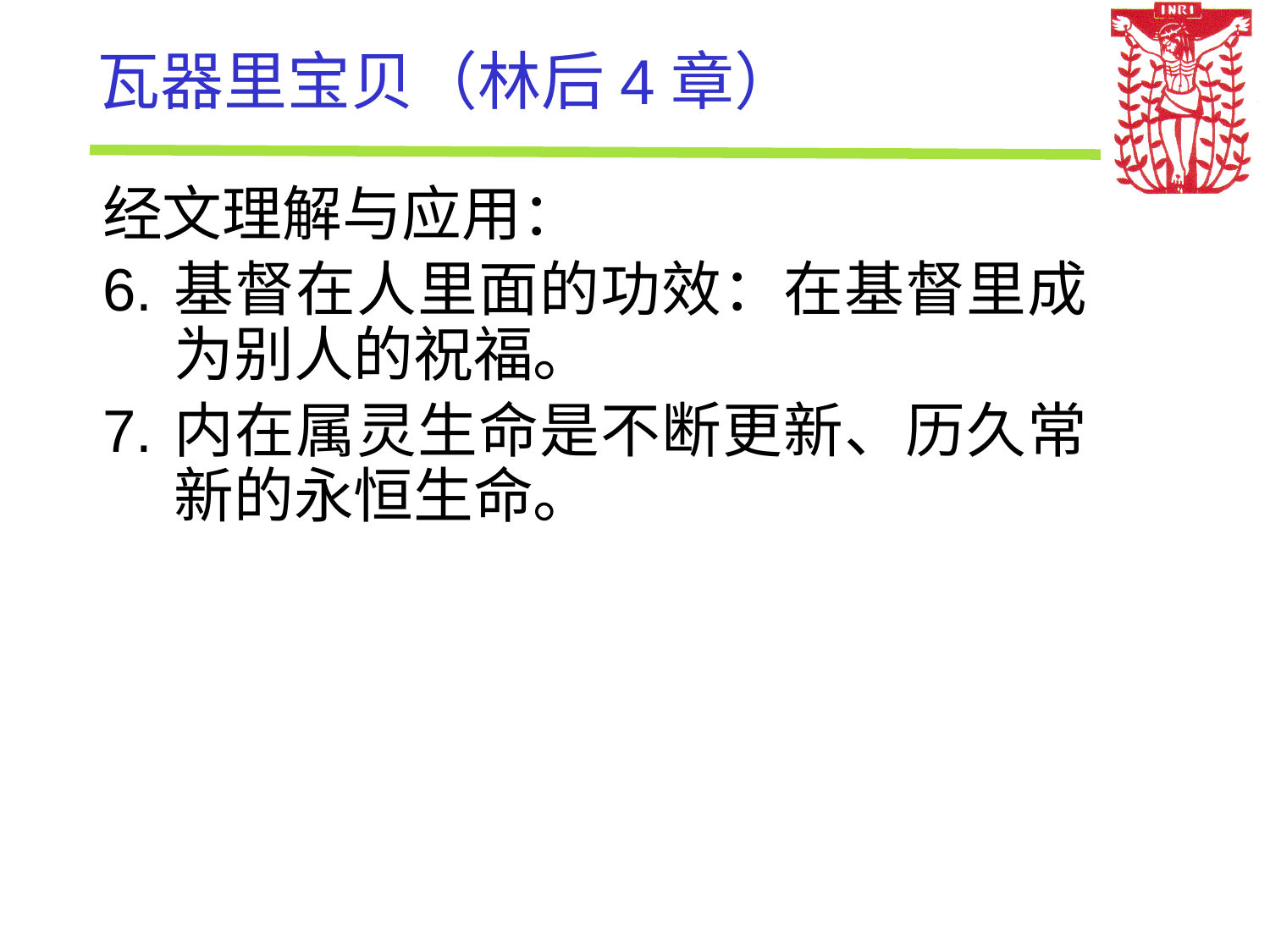

# 瓦器里宝贝（林后4章）
经文理解与应用：
基督在人里面的功效：在基督里成为别人的祝福。
内在属灵生命是不断更新、历久常新的永恒生命。